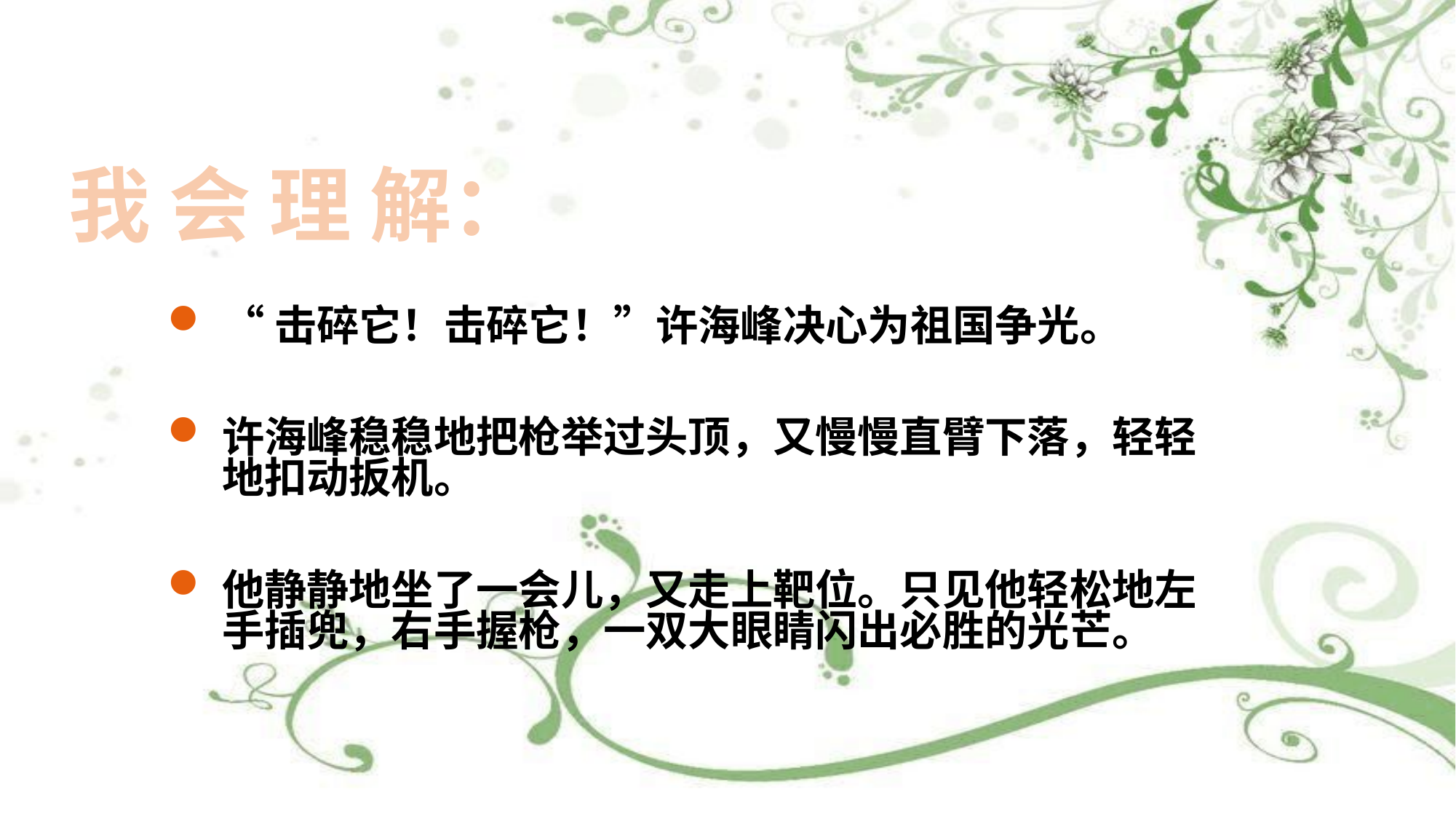

# 我 会 理 解：
“击碎它！击碎它！”许海峰决心为祖国争光。

许海峰稳稳地把枪举过头顶，又慢慢直臂下落，轻轻地扣动扳机。

他静静地坐了一会儿，又走上靶位。只见他轻松地左手插兜，右手握枪，一双大眼睛闪出必胜的光芒。